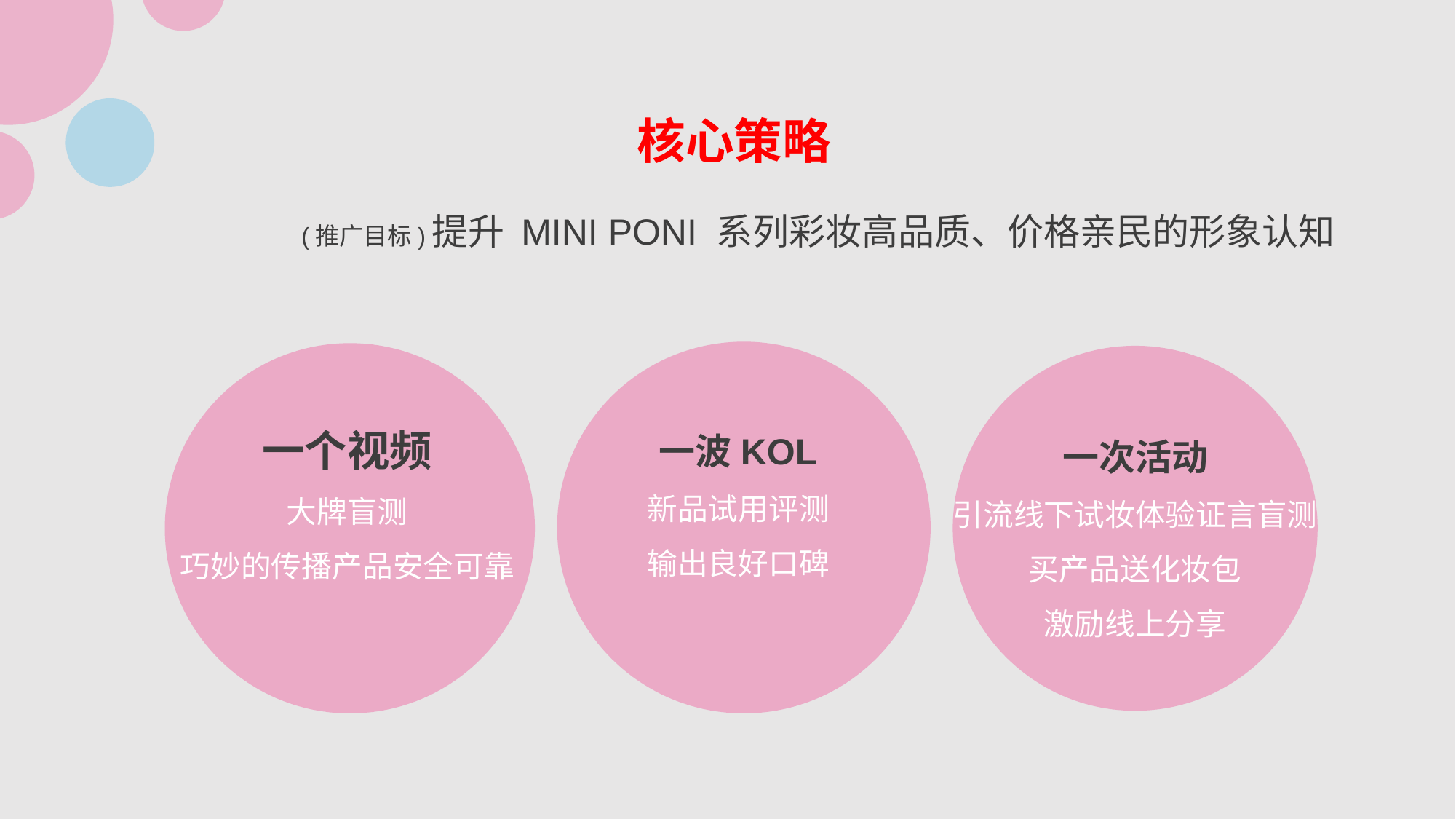

核心策略
(推广目标)提升 MINI PONI 系列彩妆高品质、价格亲民的形象认知

一波KOL
新品试用评测
输出良好口碑

一个视频
大牌盲测
巧妙的传播产品安全可靠

一次活动
引流线下试妆体验证言盲测
买产品送化妆包
激励线上分享